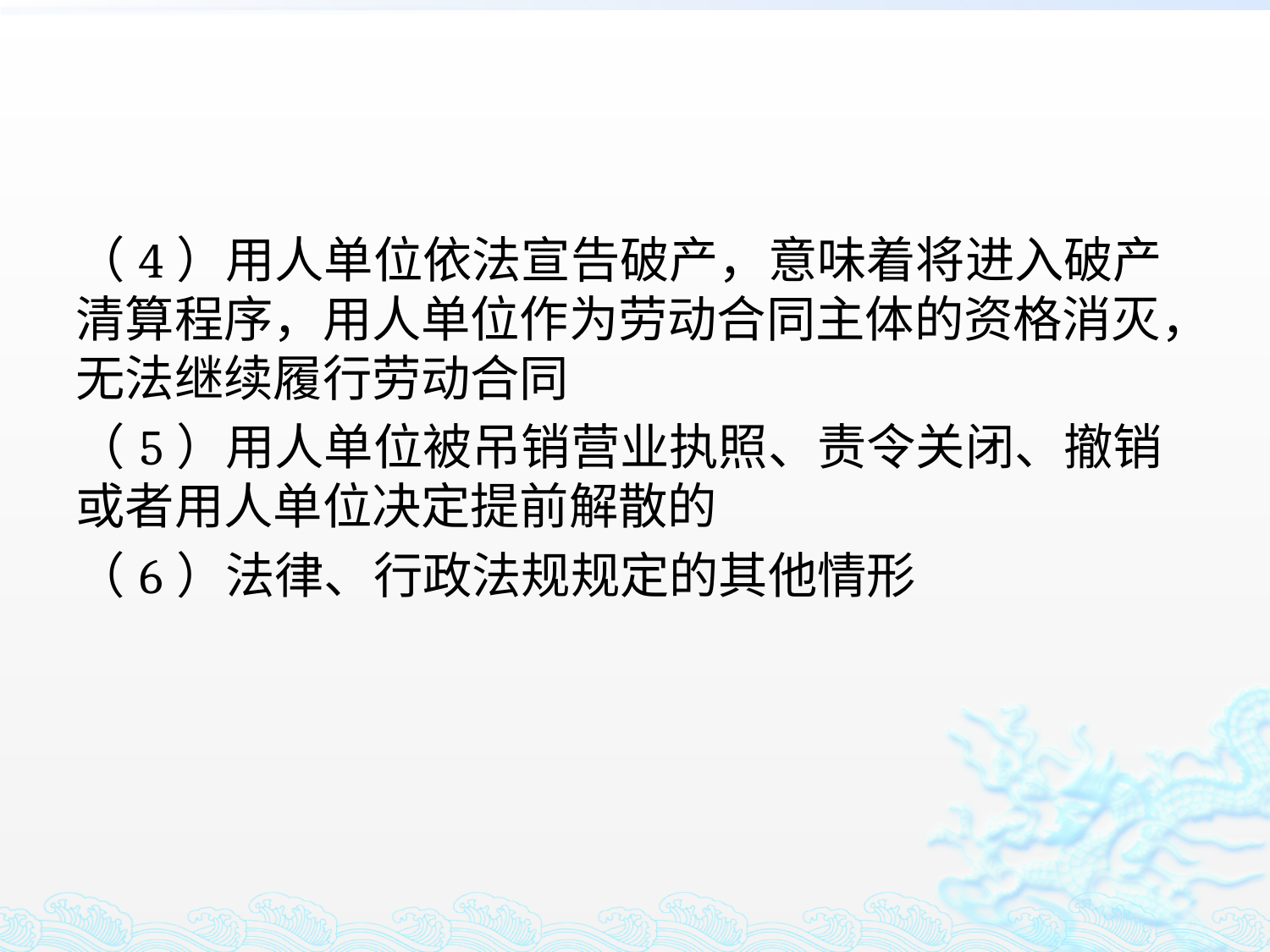

#
（4）用人单位依法宣告破产，意味着将进入破产清算程序，用人单位作为劳动合同主体的资格消灭，无法继续履行劳动合同
（5）用人单位被吊销营业执照、责令关闭、撤销或者用人单位决定提前解散的
（6）法律、行政法规规定的其他情形